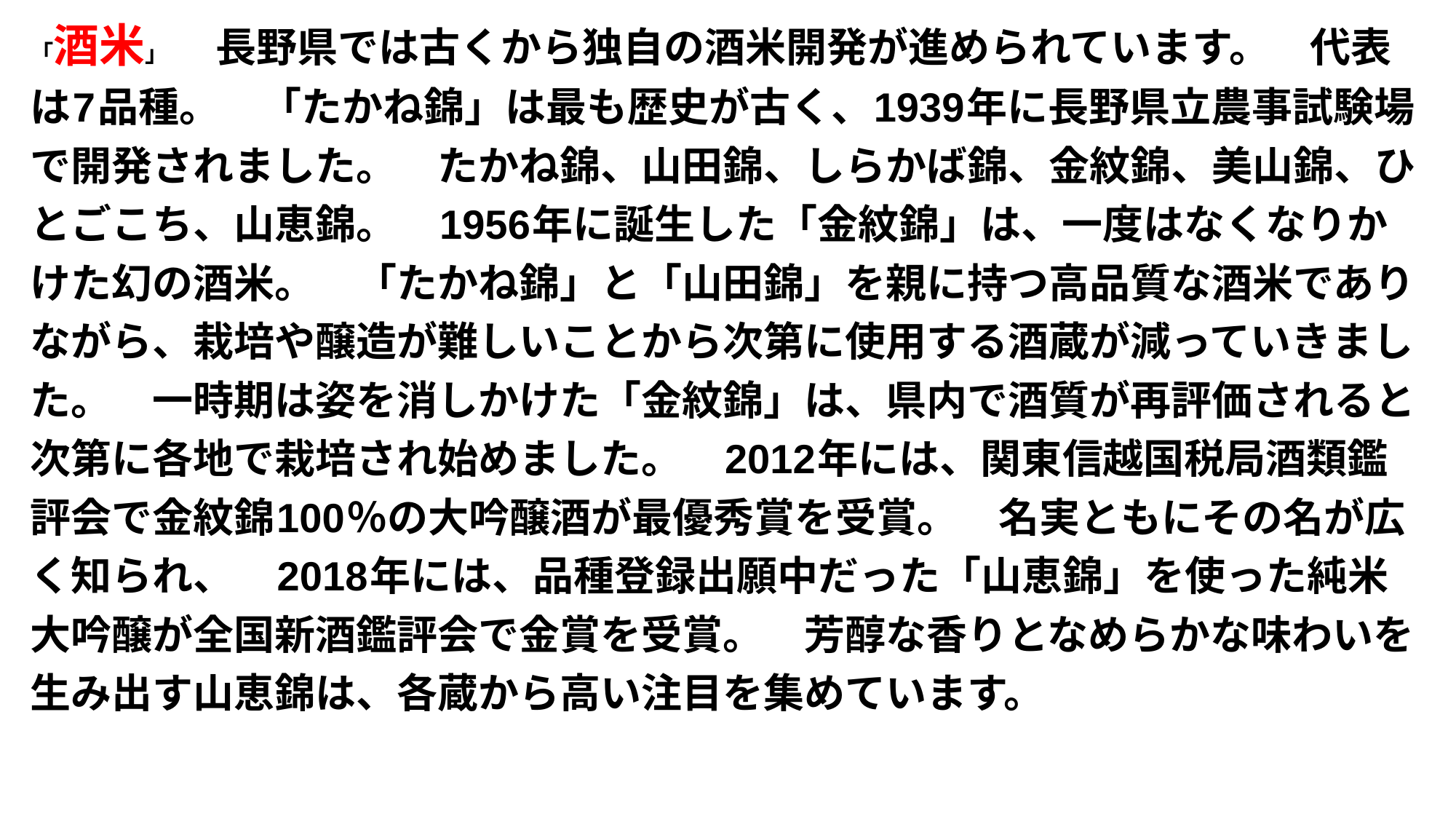

「酒米」　　長野県では古くから独自の酒米開発が進められています。　代表は7品種。　「たかね錦」は最も歴史が古く、1939年に長野県立農事試験場で開発されました。　たかね錦、山田錦、しらかば錦、金紋錦、美山錦、ひとごこち、山恵錦。　1956年に誕生した「金紋錦」は、一度はなくなりかけた幻の酒米。　「たかね錦」と「山田錦」を親に持つ高品質な酒米でありながら、栽培や醸造が難しいことから次第に使用する酒蔵が減っていきました。　一時期は姿を消しかけた「金紋錦」は、県内で酒質が再評価されると次第に各地で栽培され始めました。　2012年には、関東信越国税局酒類鑑評会で金紋錦100％の大吟醸酒が最優秀賞を受賞。　名実ともにその名が広く知られ、　2018年には、品種登録出願中だった「山恵錦」を使った純米大吟醸が全国新酒鑑評会で金賞を受賞。　芳醇な香りとなめらかな味わいを生み出す山恵錦は、各蔵から高い注目を集めています。